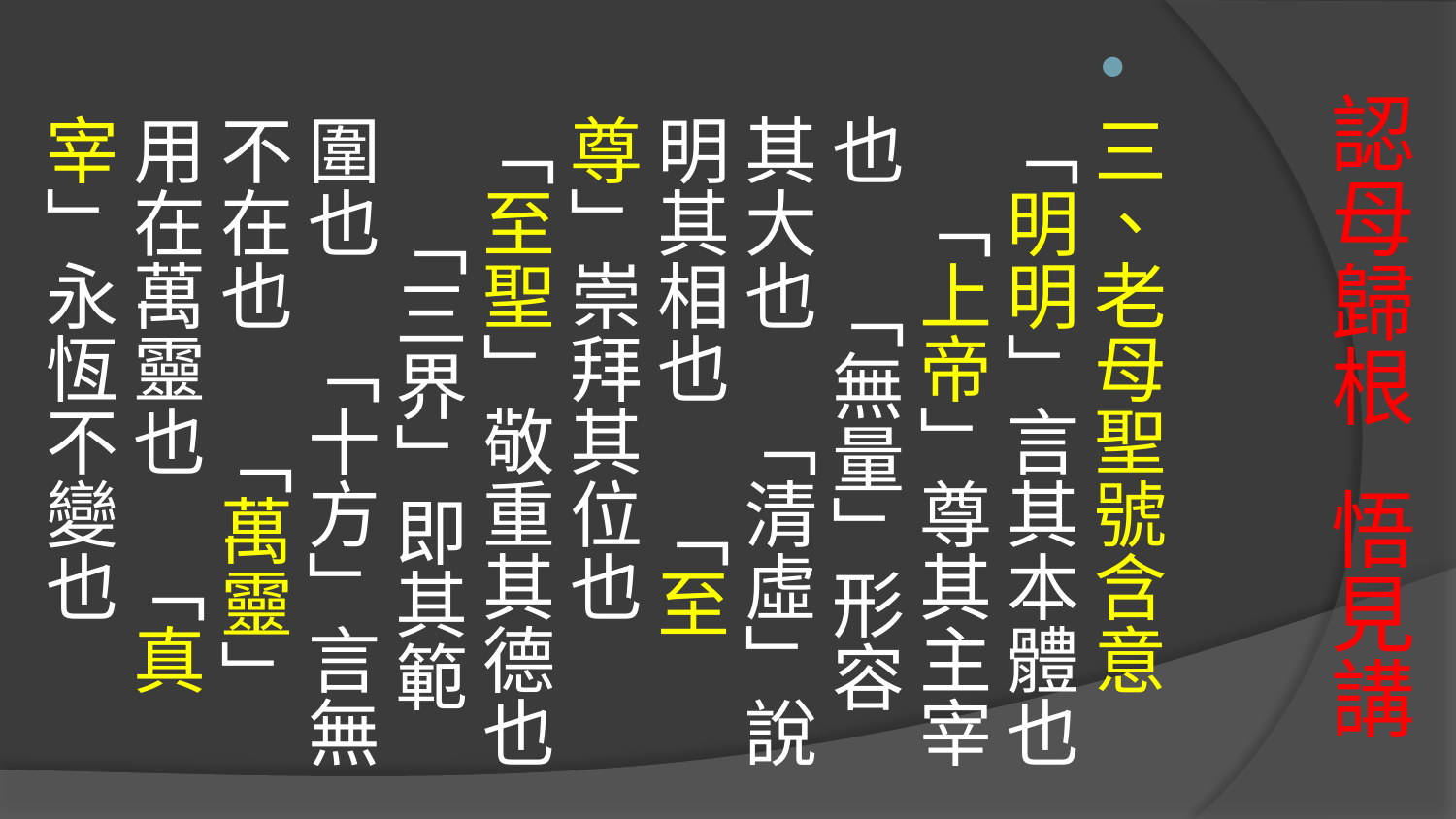

三、老母聖號含意「明明」言其本體也　「上帝」尊其主宰也　 「無量」形容其大也　「清虛」說明其相也　 「至尊」崇拜其位也　「至聖」敬重其德也　 「三界」即其範圍也　「十方」言無不在也　 「萬靈」用在萬靈也　「真宰」永恆不變也
# 認母歸根   悟見講